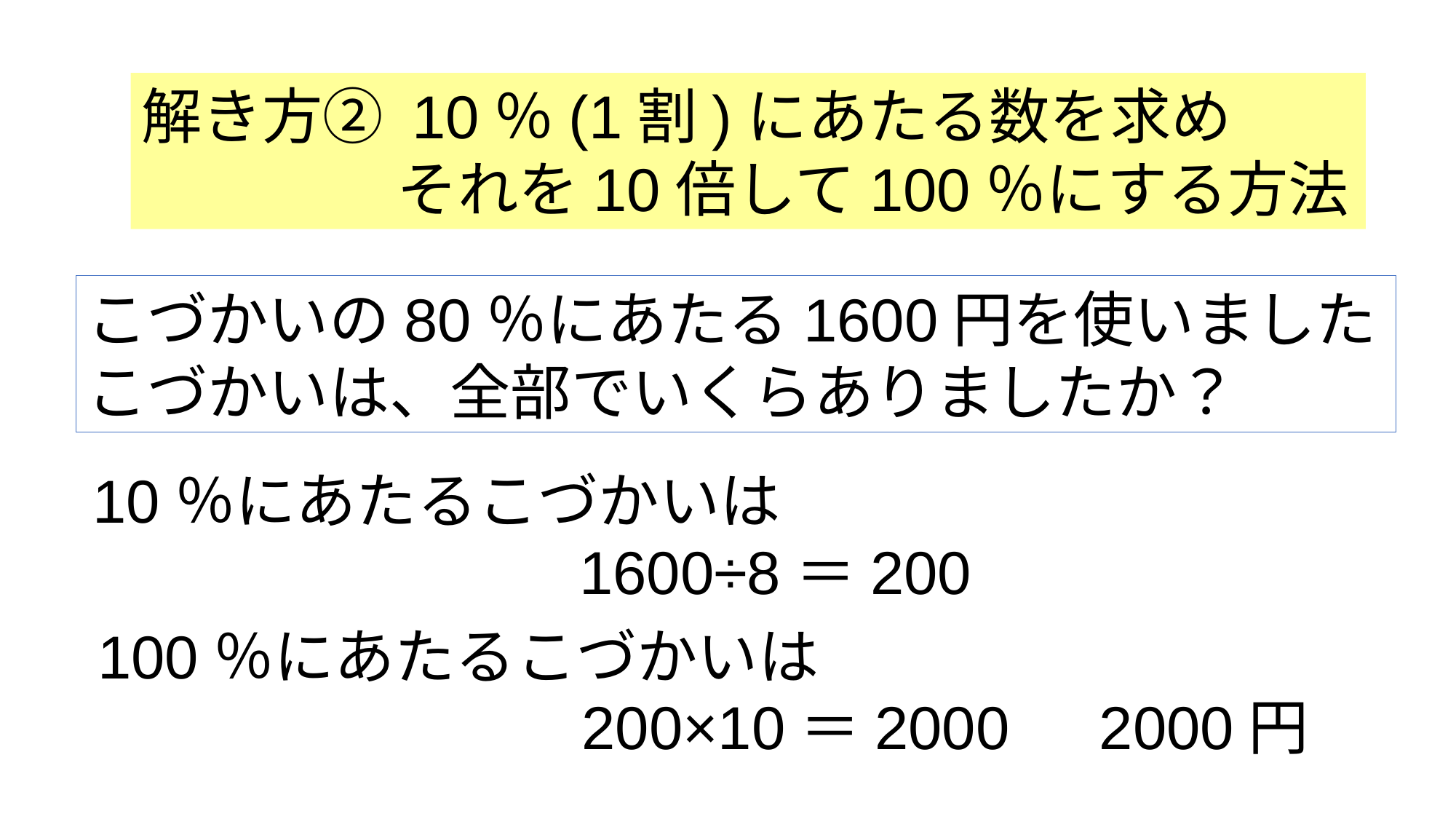

解き方② 10％(1割)にあたる数を求め
　　　　 それを10倍して100％にする方法
こづかいの80％にあたる1600円を使いましたこづかいは、全部でいくらありましたか？
10％にあたるこづかいは
1600÷8＝200
100％にあたるこづかいは
200×10＝2000　2000円